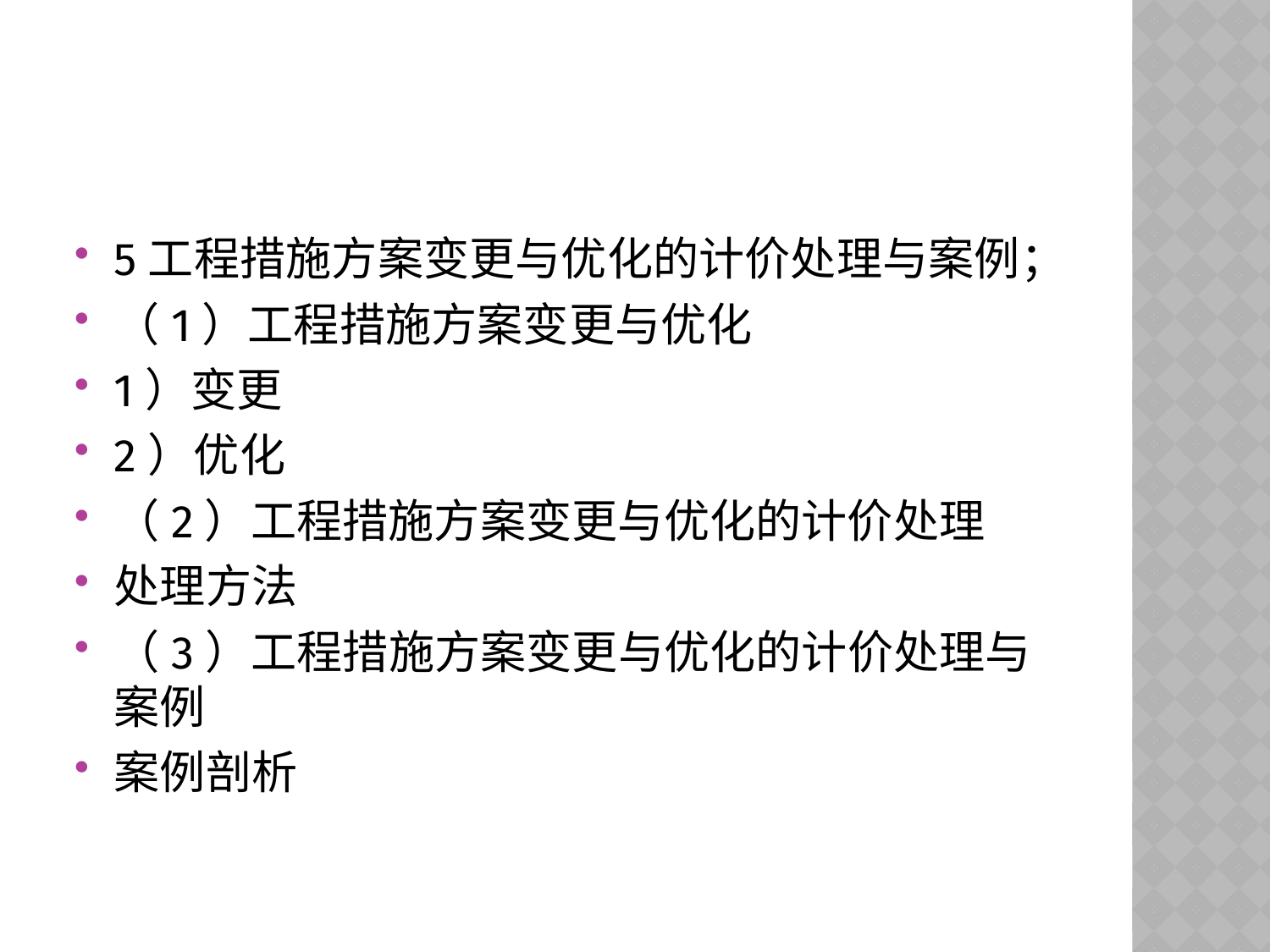

#
5工程措施方案变更与优化的计价处理与案例；
（1）工程措施方案变更与优化
1）变更
2）优化
（2）工程措施方案变更与优化的计价处理
处理方法
（3）工程措施方案变更与优化的计价处理与案例
案例剖析